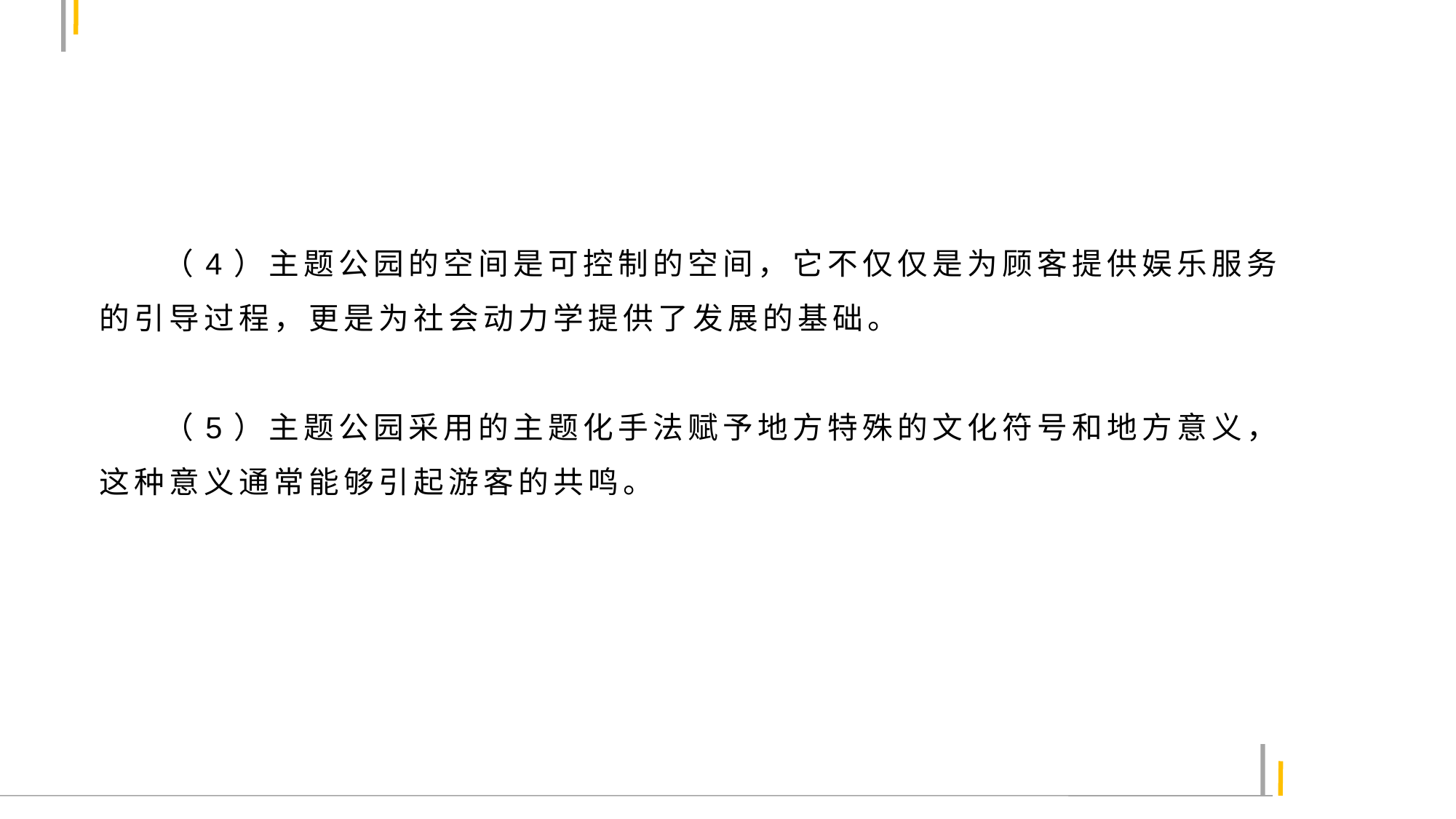

（4）主题公园的空间是可控制的空间，它不仅仅是为顾客提供娱乐服务的引导过程，更是为社会动力学提供了发展的基础。

     （5）主题公园采用的主题化手法赋予地方特殊的文化符号和地方意义，这种意义通常能够引起游客的共鸣。